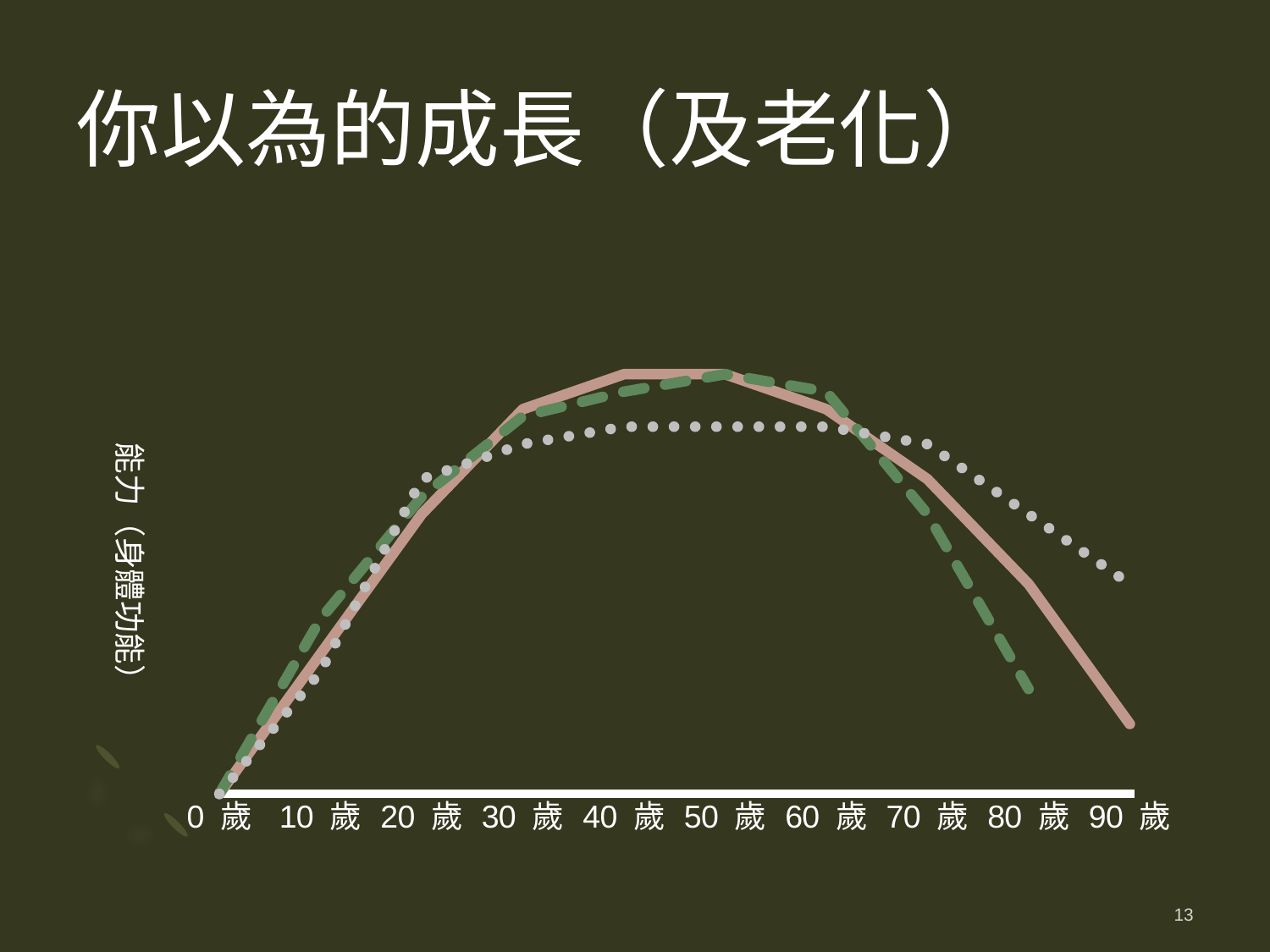

# 你以為的成長（及老化）

### Chart

| Category | 能力變化A | 能力變化B | 能力變化C |
|---|---|---|---|
| 0 歲 | 0.0 | 0.0 | 0.0 |
| 10 歲 | 40.0 | 50.0 | 35.0 |
| 20 歲 | 80.0 | 85.0 | 90.0 |
| 30 歲 | 110.0 | 108.0 | 100.0 |
| 40 歲 | 120.0 | 115.0 | 105.0 |
| 50 歲 | 120.0 | 120.0 | 105.0 |
| 60 歲 | 110.0 | 115.0 | 105.0 |
| 70 歲 | 90.0 | 80.0 | 100.0 |
| 80 歲 | 60.0 | 30.0 | 80.0 |
| 90 歲 | 20.0 | None | 60.0 |
13